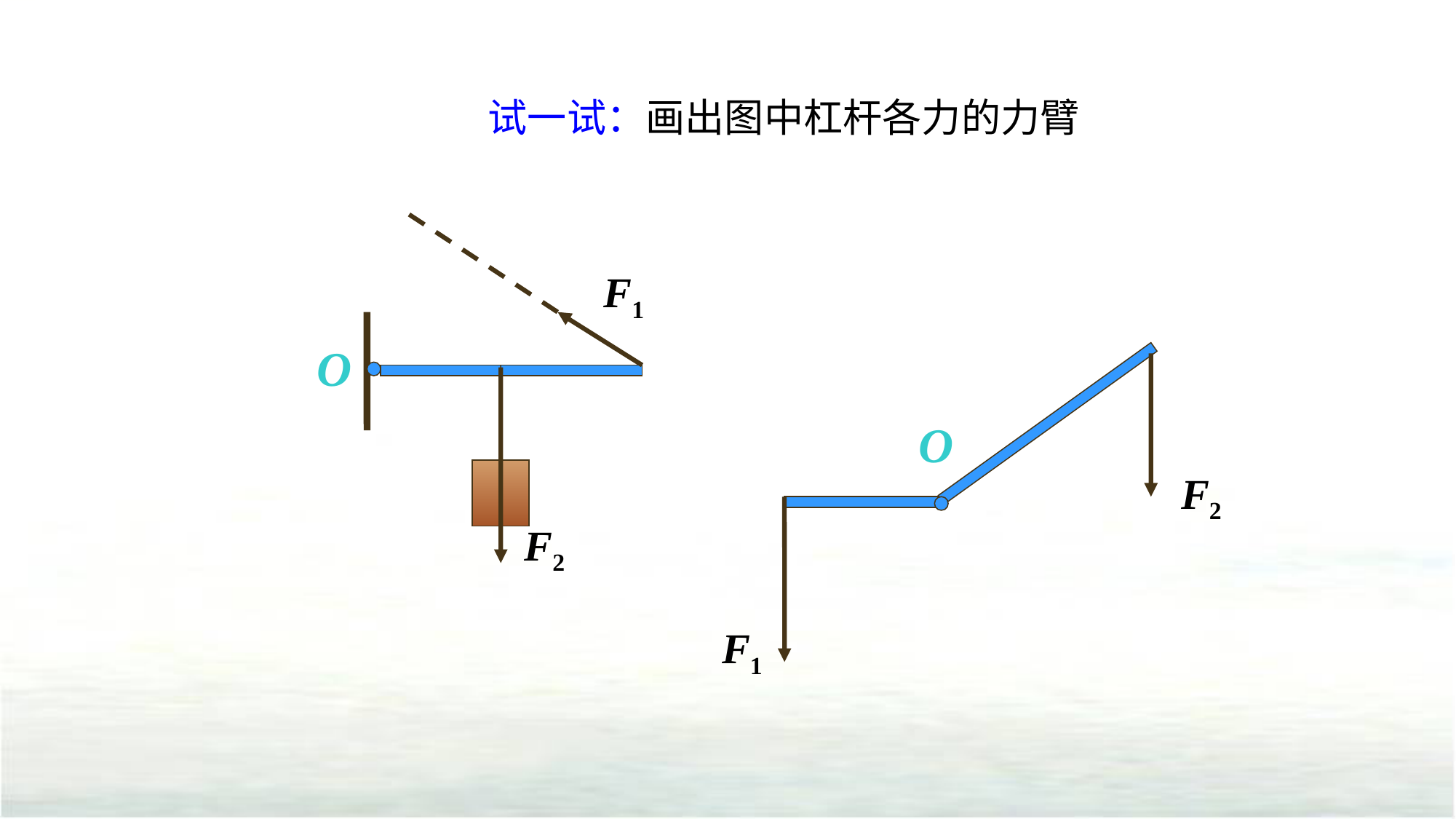

试一试：画出图中杠杆各力的力臂

F1

O

O

F2

F2
F1